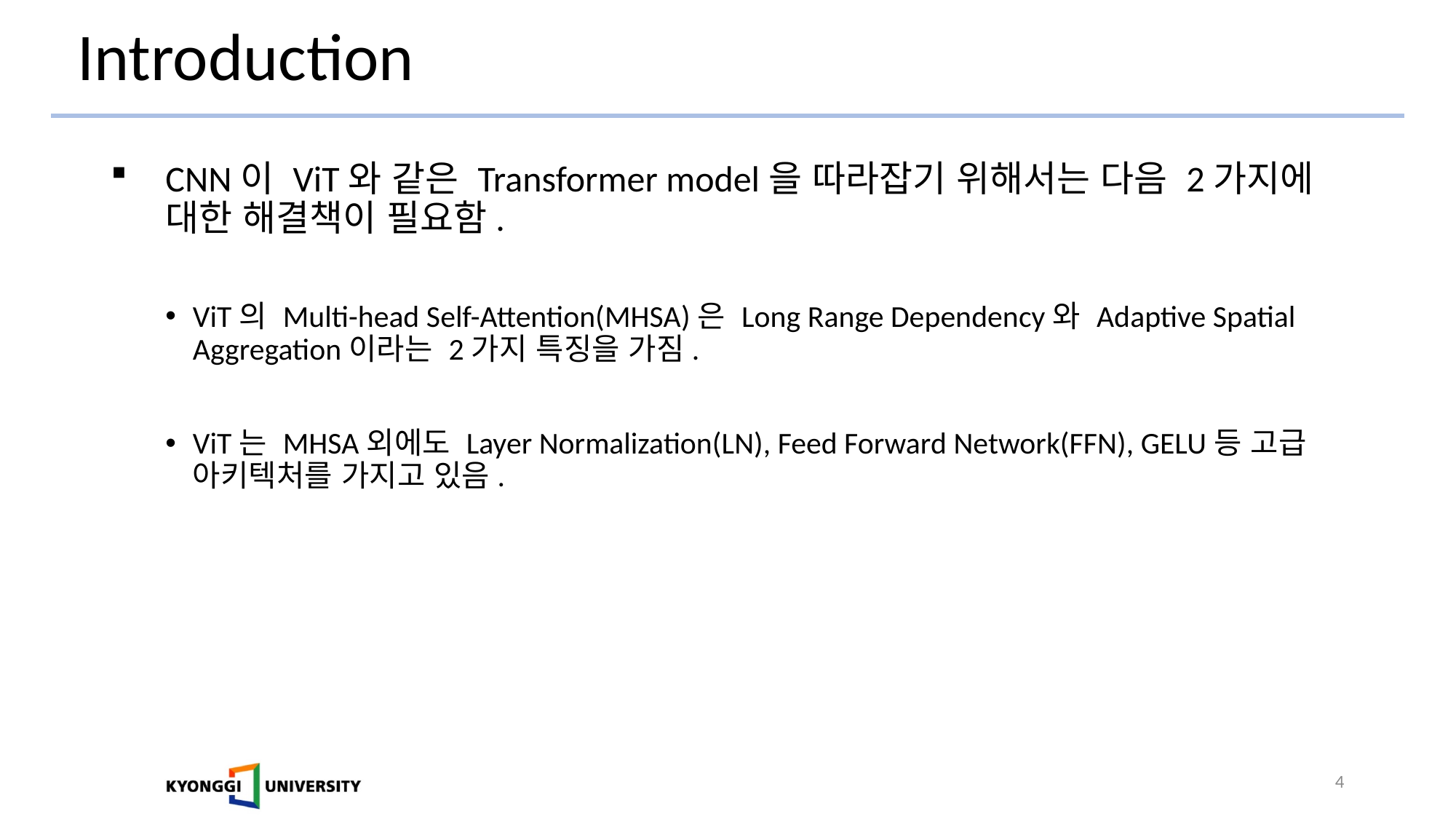

# Introduction
CNN이 ViT와 같은 Transformer model을 따라잡기 위해서는 다음 2가지에 대한 해결책이 필요함.

ViT의 Multi-head Self-Attention(MHSA)은 Long Range Dependency와 Adaptive Spatial Aggregation이라는 2가지 특징을 가짐.

ViT는 MHSA외에도 Layer Normalization(LN), Feed Forward Network(FFN), GELU등 고급 아키텍처를 가지고 있음.
4